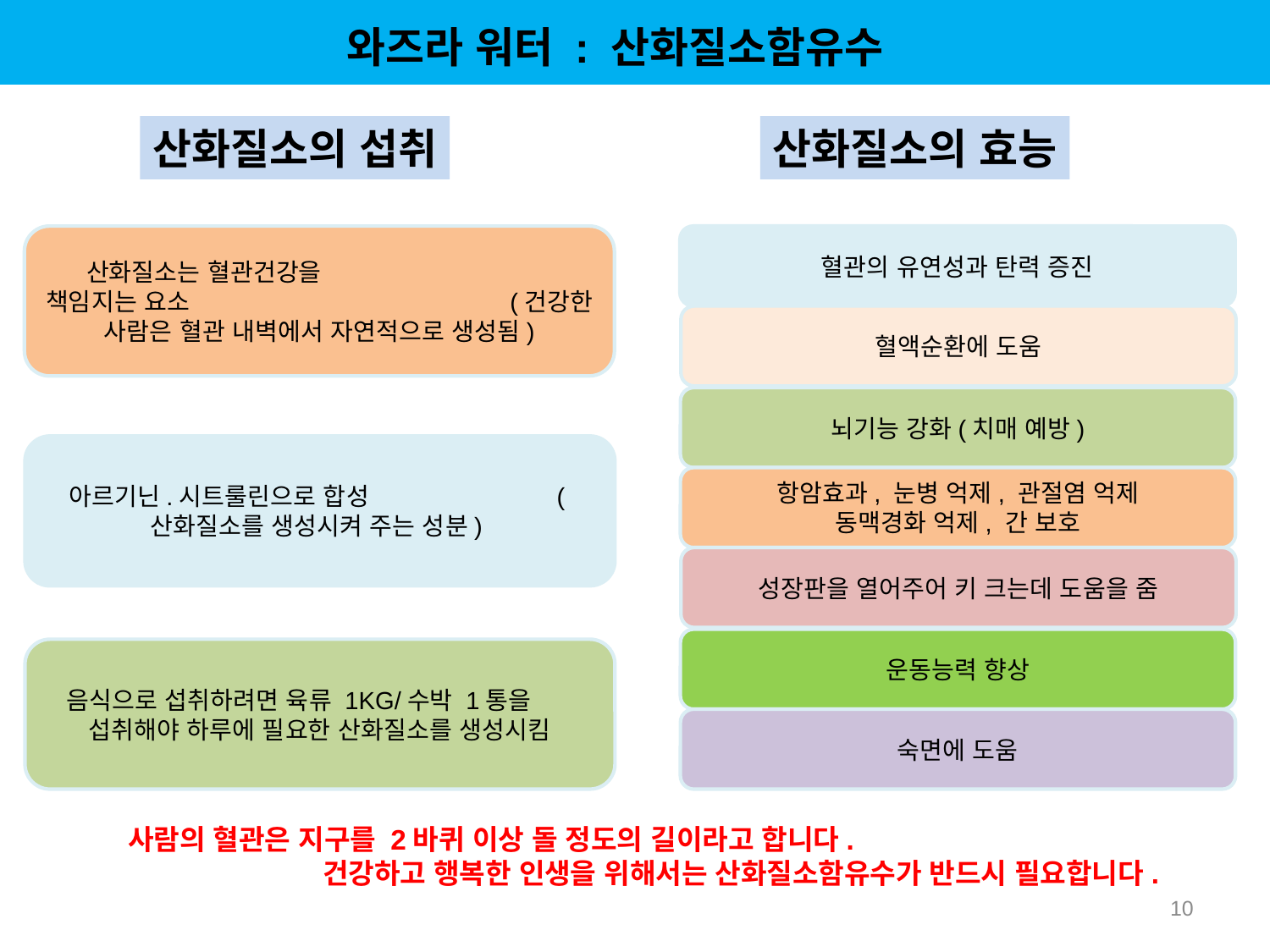

와즈라 워터 : 산화질소함유수
산화질소의 효능
산화질소의 섭취
산화질소는 혈관건강을                                  책임지는 요소                                             (건강한 사람은 혈관 내벽에서 자연적으로 생성됨)
혈관의 유연성과 탄력 증진
혈액순환에 도움
뇌기능 강화(치매 예방)
아르기닌.시트룰린으로 합성                          (산화질소를 생성시켜 주는 성분)
항암효과, 눈병 억제, 관절염 억제
동맥경화 억제, 간 보호
성장판을 열어주어 키 크는데 도움을 줌
운동능력 향상
음식으로 섭취하려면 육류 1KG/수박 1통을       섭취해야 하루에 필요한 산화질소를 생성시킴
숙면에 도움
사람의 혈관은 지구를 2바퀴 이상 돌 정도의 길이라고 합니다.                                                                건강하고 행복한 인생을 위해서는 산화질소함유수가 반드시 필요합니다.
10